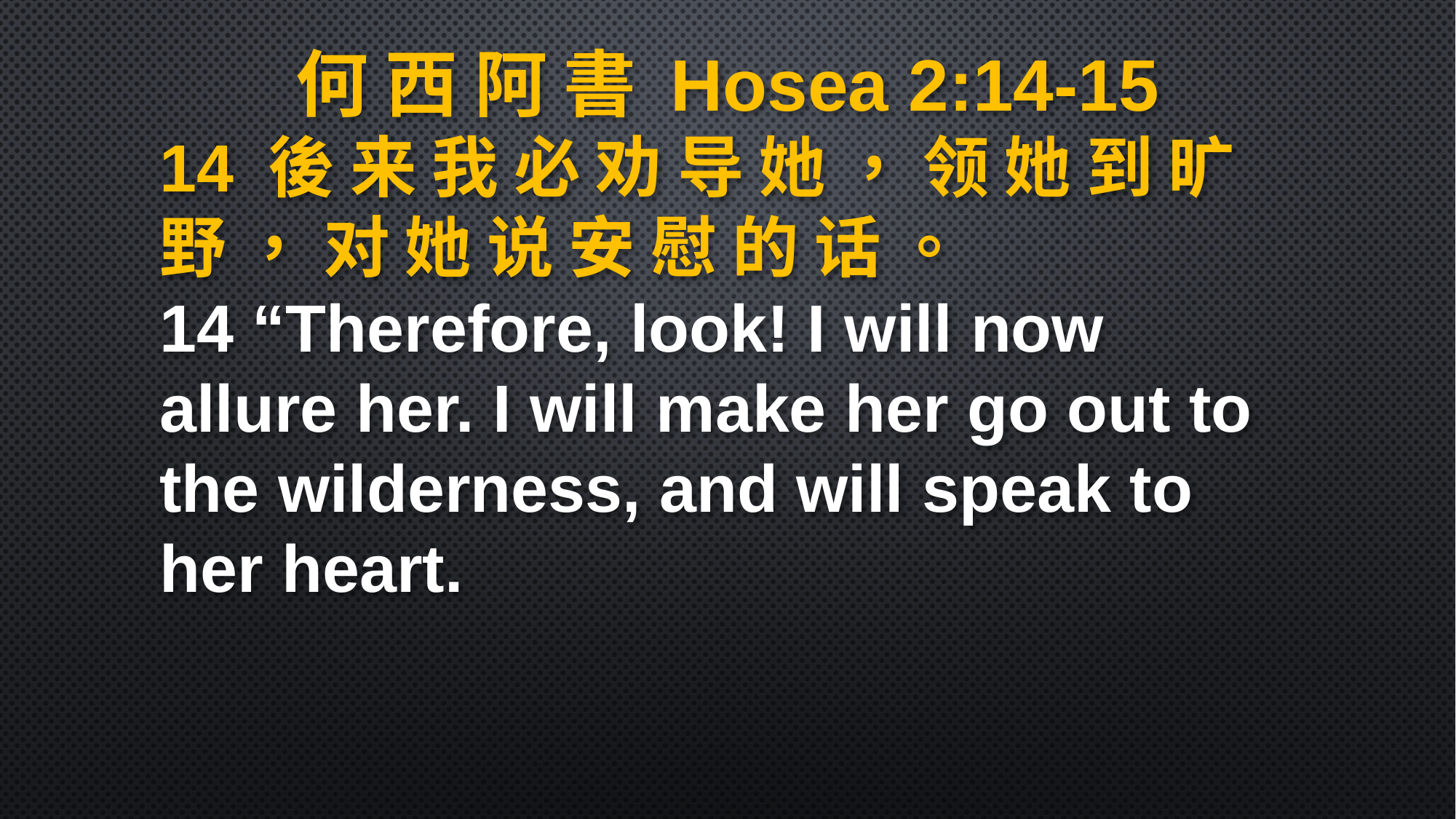

何 西 阿 書 Hosea 2:14-15
14 後 来 我 必 劝 导 她 ， 领 她 到 旷 野 ， 对 她 说 安 慰 的 话 。
14 “Therefore, look! I will now allure her. I will make her go out to the wilderness, and will speak to her heart.